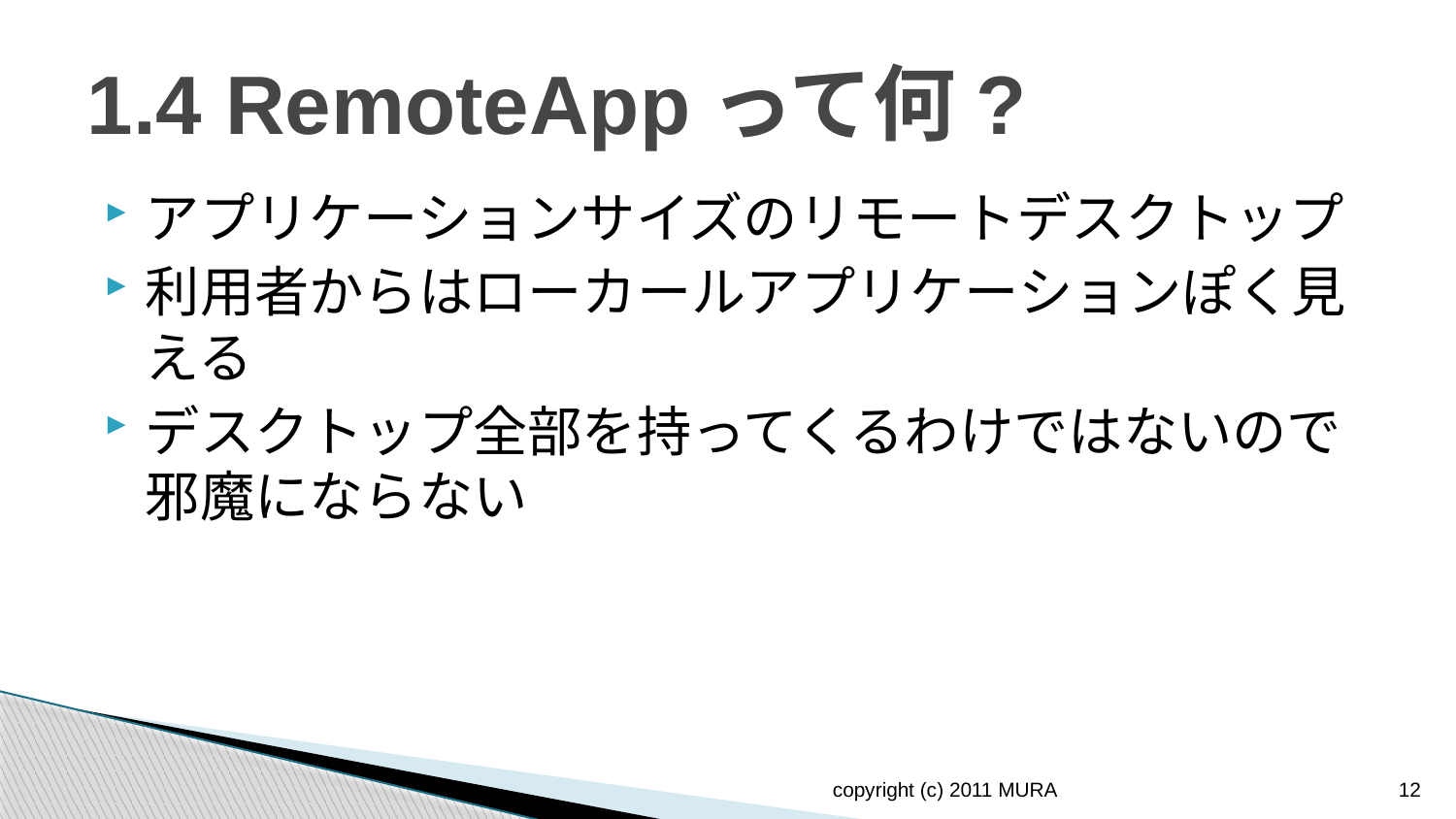

# 1.4 RemoteAppって何?
アプリケーションサイズのリモートデスクトップ
利用者からはローカールアプリケーションぽく見える
デスクトップ全部を持ってくるわけではないので邪魔にならない
copyright (c) 2011 MURA
12